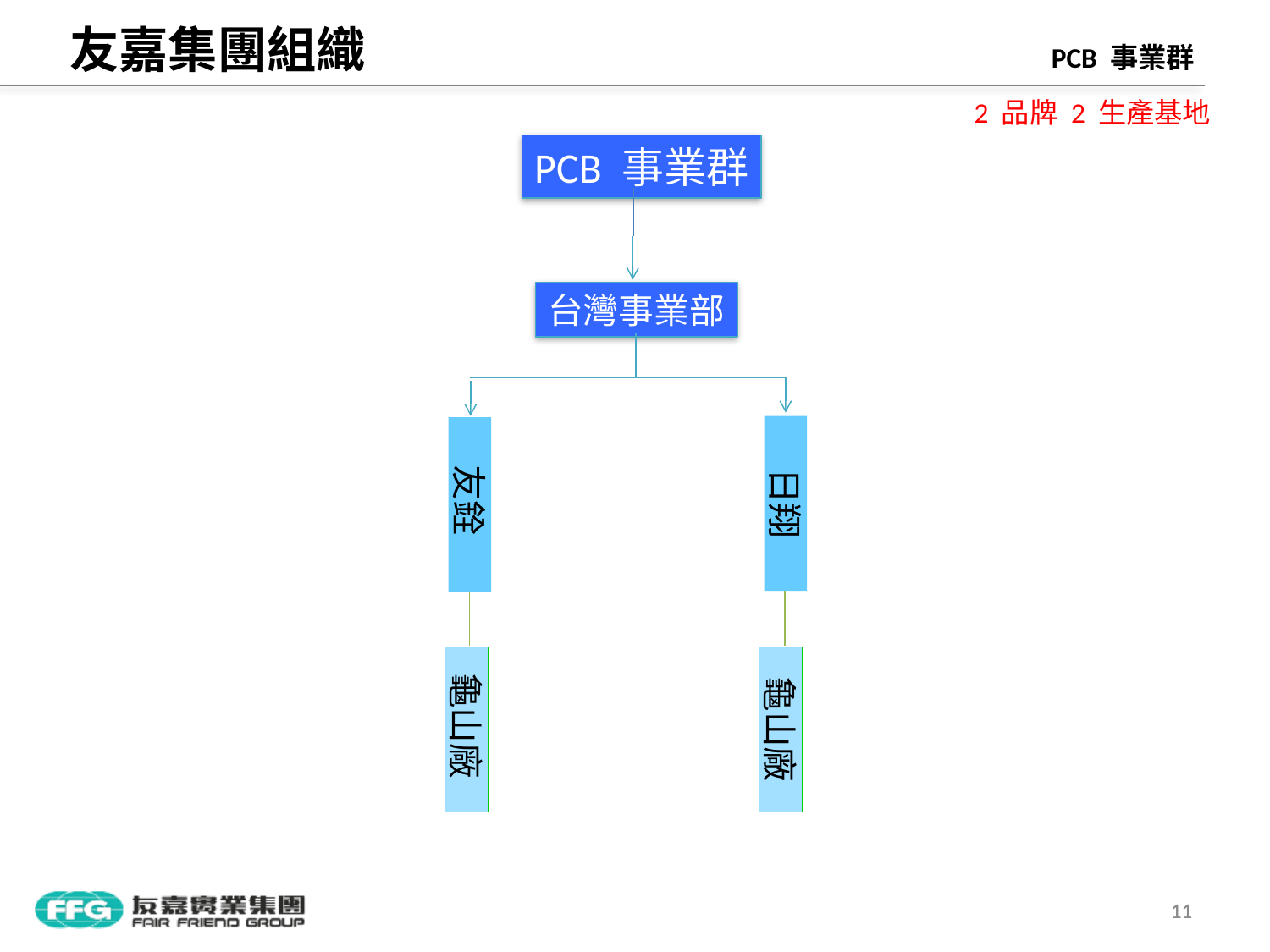

友嘉集團組織
PCB 事業群
2 品牌 2 生產基地
PCB 事業群
台灣事業部
日翔
友銓
龜山廠
龜山廠